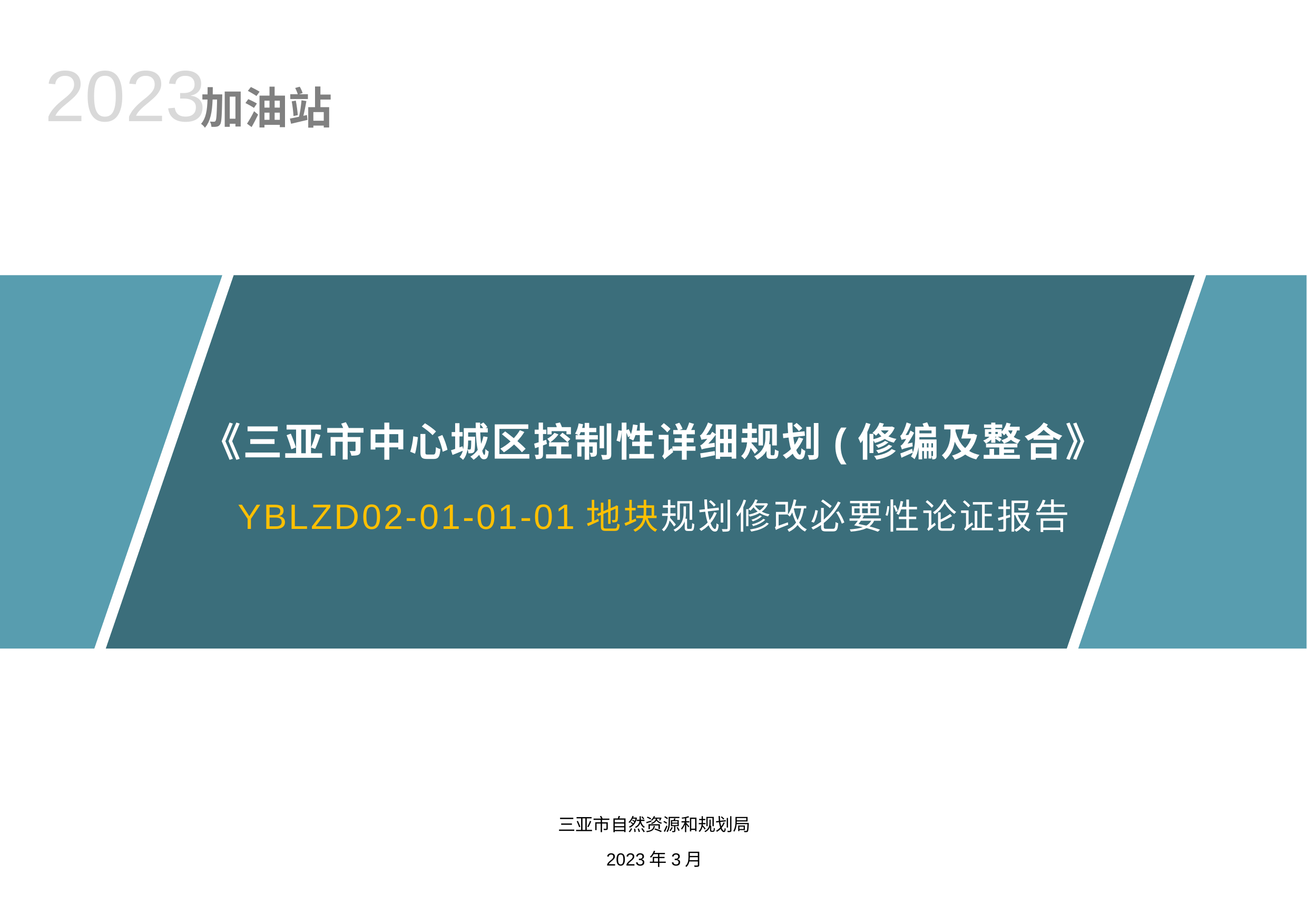

2023
加油站

《三亚市中心城区控制性详细规划(修编及整合》
YBLZD02-01-01-01地块规划修改必要性论证报告
三亚市自然资源和规划局
2023年3月